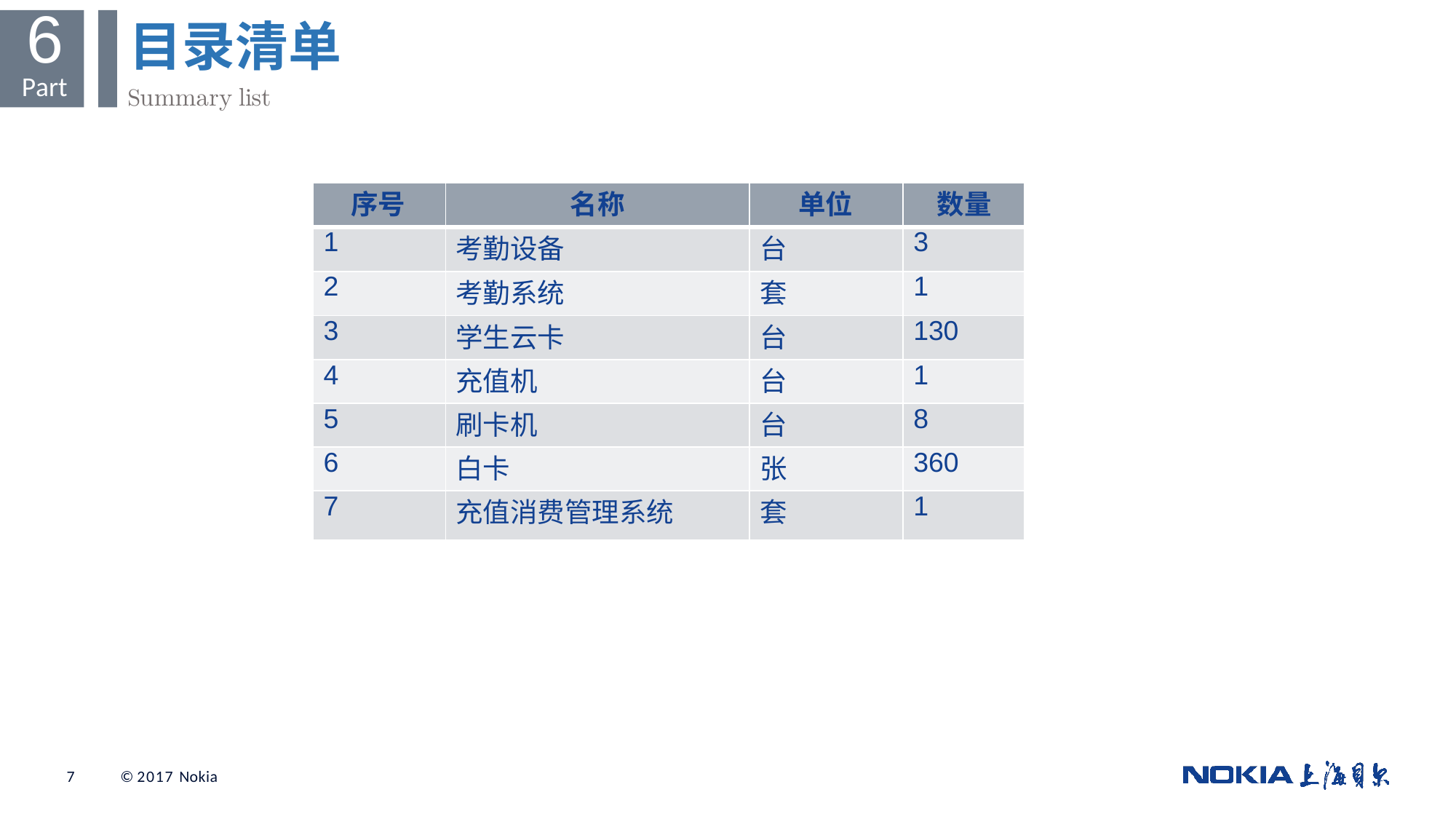

6
Part
# 目录清单
Summary list
| 序号 | 名称 | 单位 | 数量 |  |
| --- | --- | --- | --- | --- |
| 1 | 考勤设备 | 台 | 3 |  |
| 2 | 考勤系统 | 套 | 1 |  |
| 3 | 学生云卡 | 台 | 130 |  |
| 4 | 充值机 | 台 | 1 |  |
| 5 | 刷卡机 | 台 | 8 |  |
| 6 | 白卡 | 张 | 360 |  |
| 7 | 充值消费管理系统 | 套 | 1 |  |
© 2017 Nokia
7